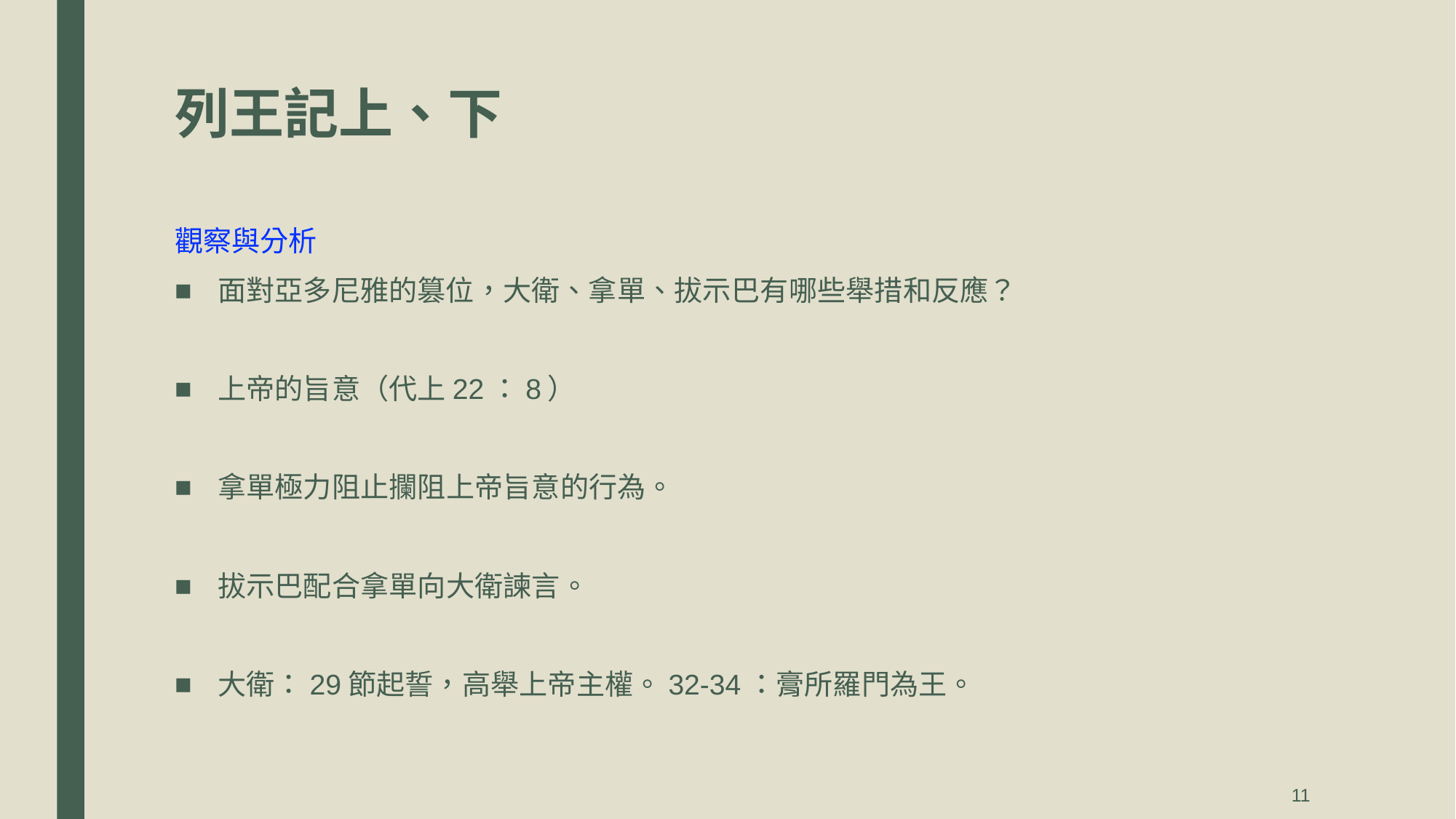

# 列王記上、下
觀察與分析
面對亞多尼雅的篡位，大衛、拿單、拔示巴有哪些舉措和反應？

上帝的旨意（代上22：8）

拿單極力阻止攔阻上帝旨意的行為。

拔示巴配合拿單向大衛諫言。

大衛：29節起誓，高舉上帝主權。32-34：膏所羅門為王。
11